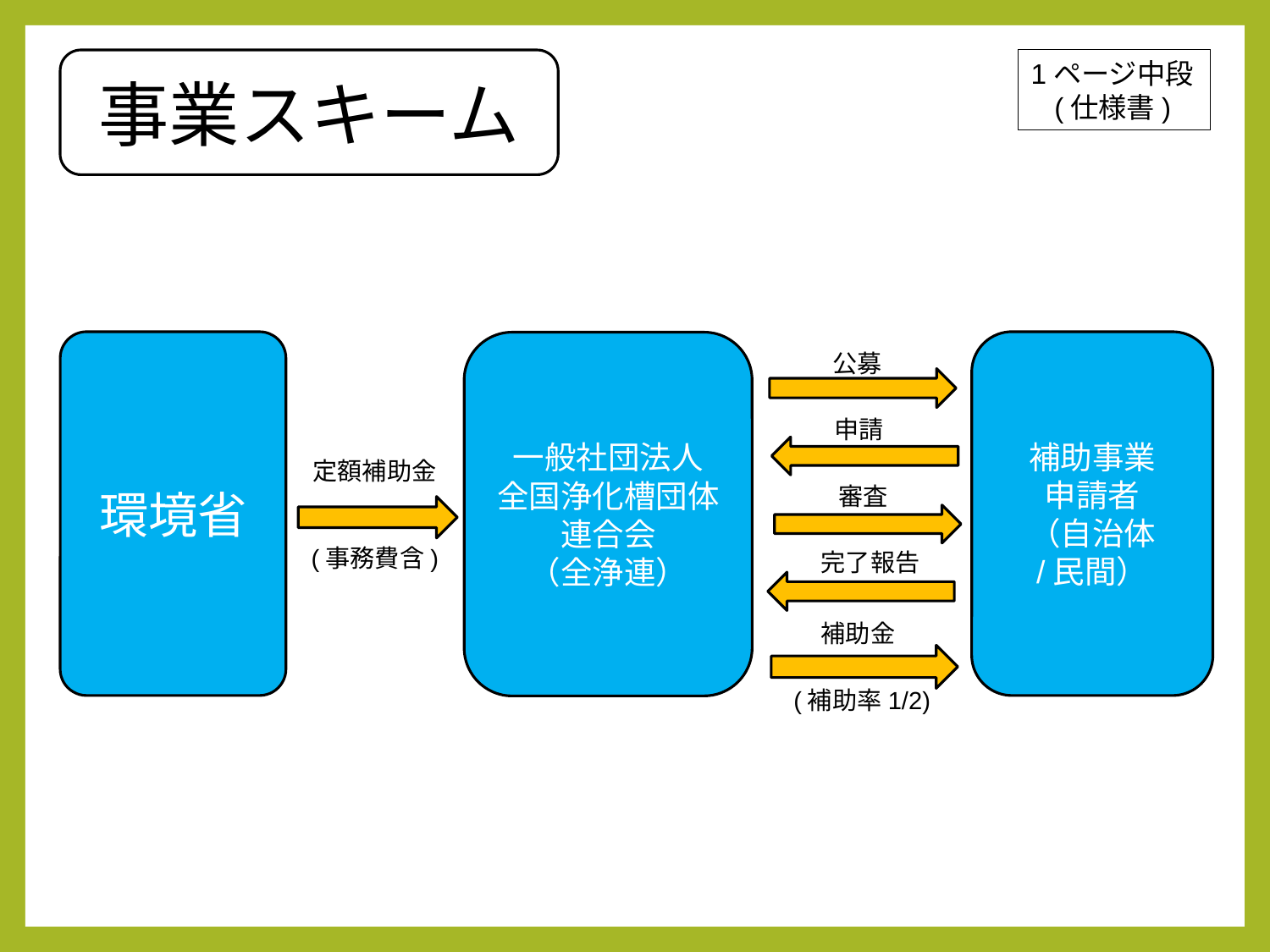

事業スキーム
1ページ中段
   (仕様書)
環境省
補助事業
申請者
（自治体
/民間）
一般社団法人
全国浄化槽団体
連合会
（全浄連）
公募

申請

定額補助金
審査

(事務費含)
完了報告

補助金

(補助率1/2)